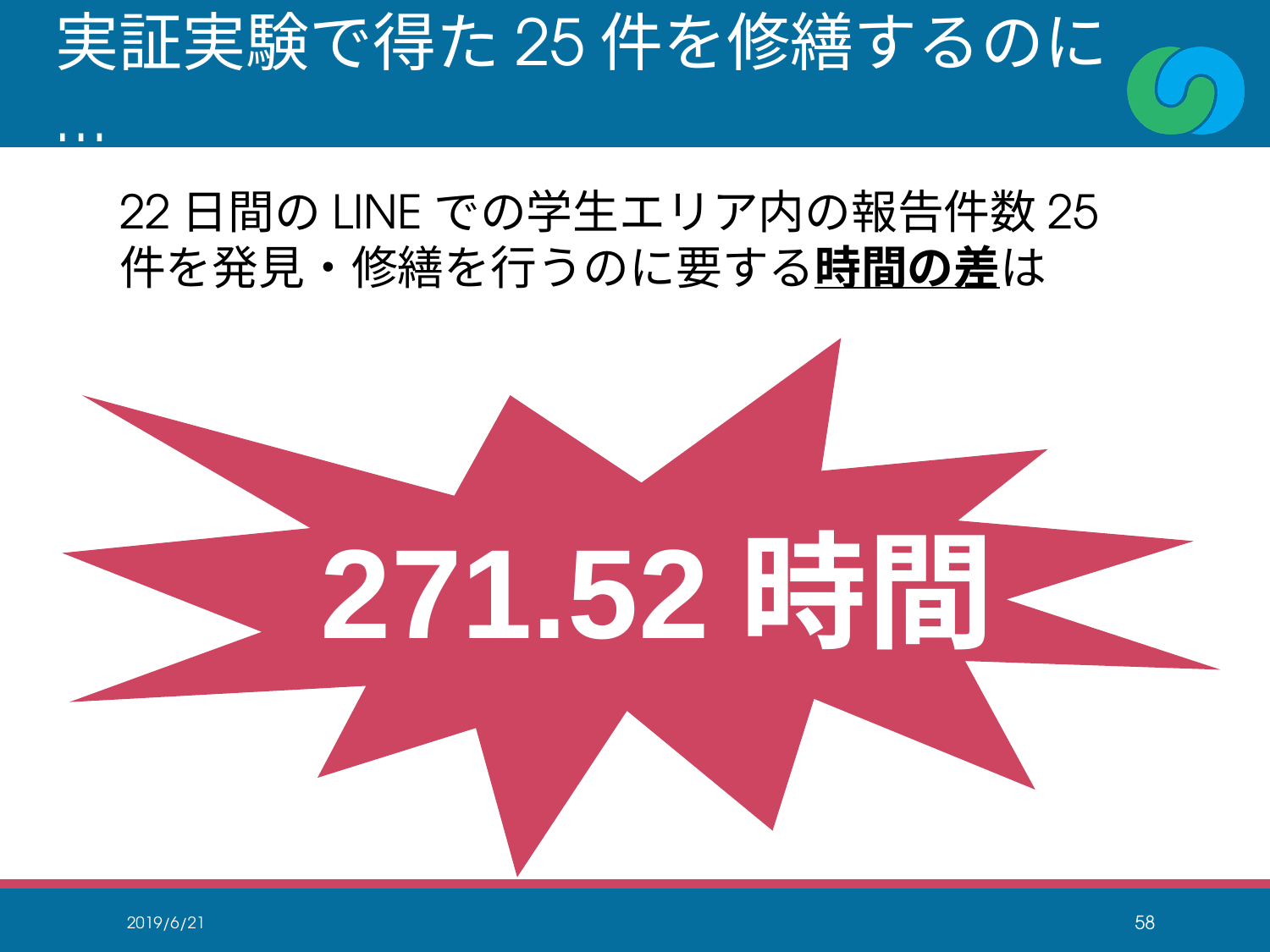

実証実験で得た25件を修繕するのに…
22日間のLINEでの学生エリア内の報告件数25件を発見・修繕を行うのに要する時間の差は

271.52時間
2019/6/21
58